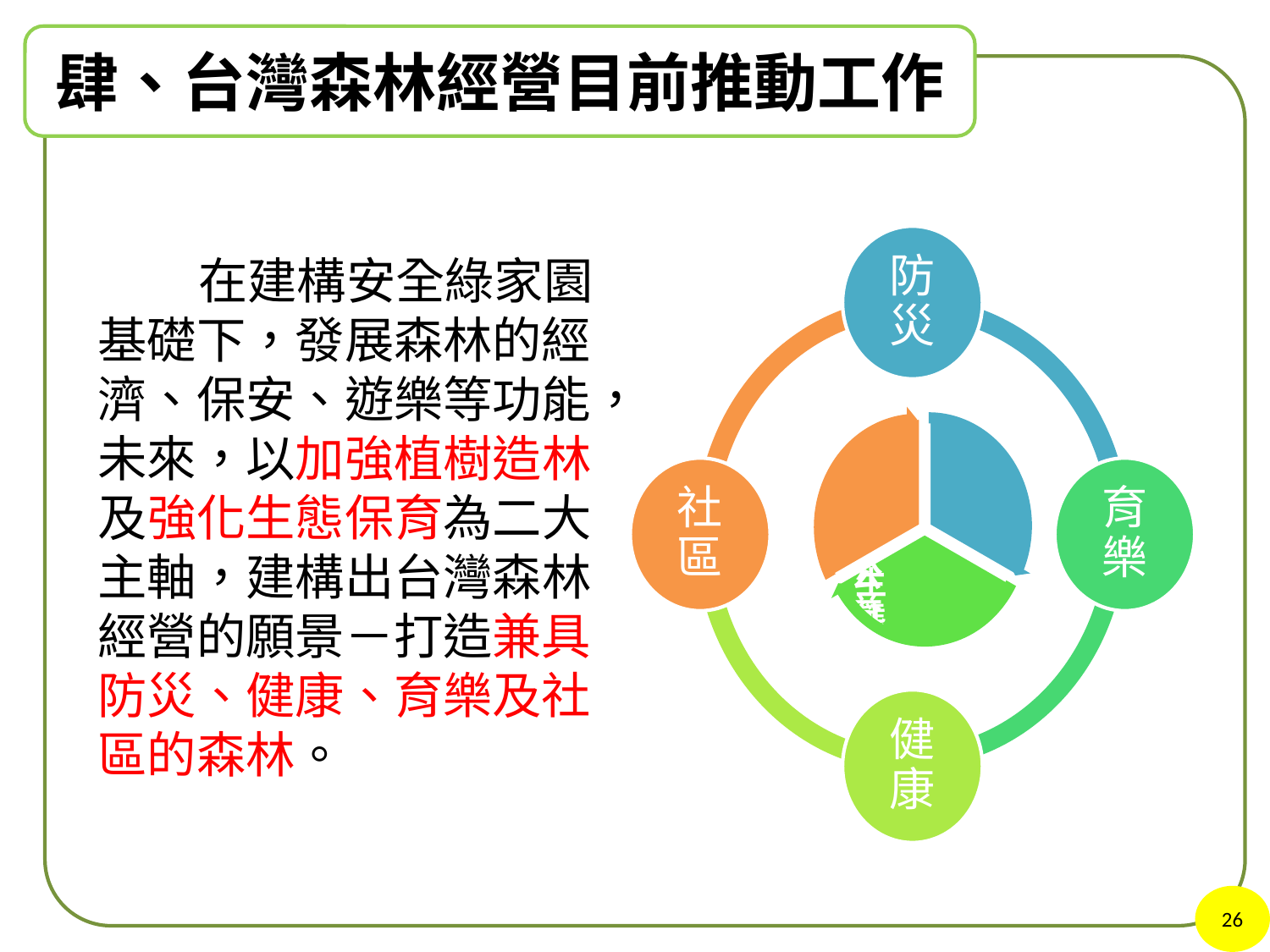

肆、台灣森林經營目前推動工作

在建構安全綠家園基礎下，發展森林的經濟、保安、遊樂等功能，未來，以加強植樹造林及強化生態保育為二大主軸，建構出台灣森林經營的願景－打造兼具防災、健康、育樂及社區的森林。

防災
育樂
健康
社區
經濟
生態
公益
26